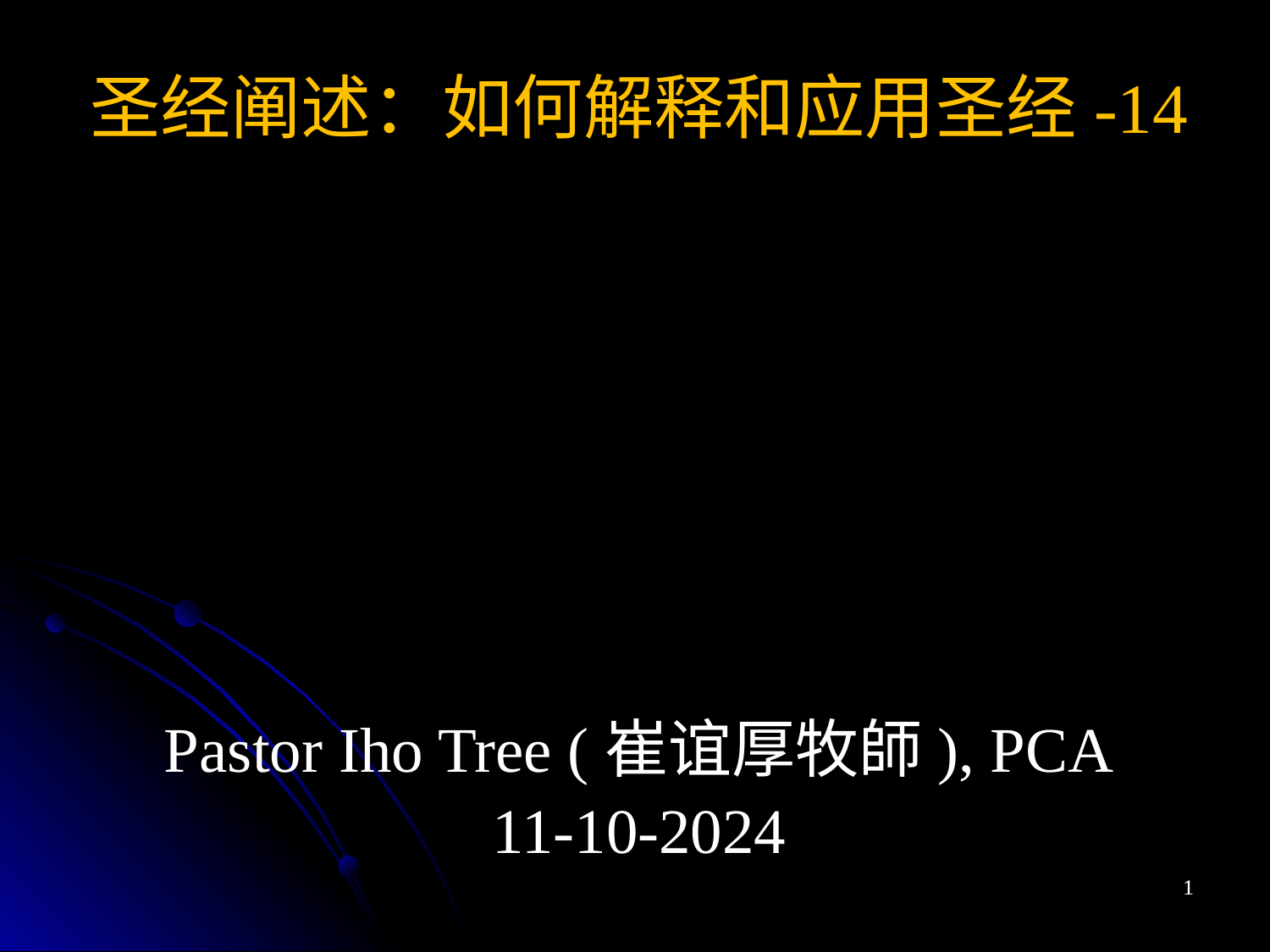

圣经阐述：如何解释和应用圣经-14

Pastor Iho Tree (崔谊厚牧師), PCA
11-10-2024
1
1